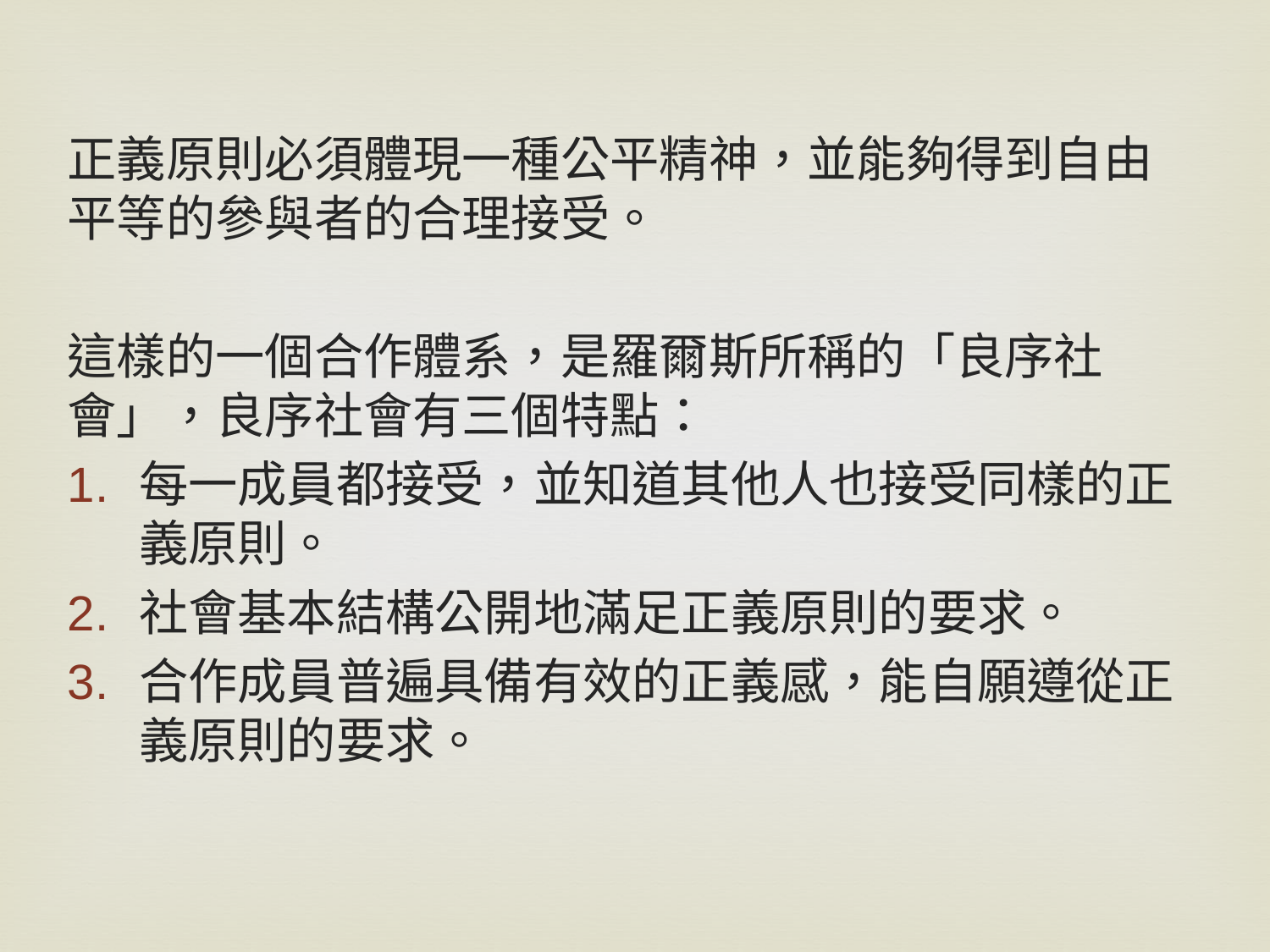

正義原則必須體現一種公平精神，並能夠得到自由平等的參與者的合理接受。

這樣的一個合作體系，是羅爾斯所稱的「良序社會」，良序社會有三個特點：
每一成員都接受，並知道其他人也接受同樣的正義原則。
社會基本結構公開地滿足正義原則的要求。
合作成員普遍具備有效的正義感，能自願遵從正義原則的要求。